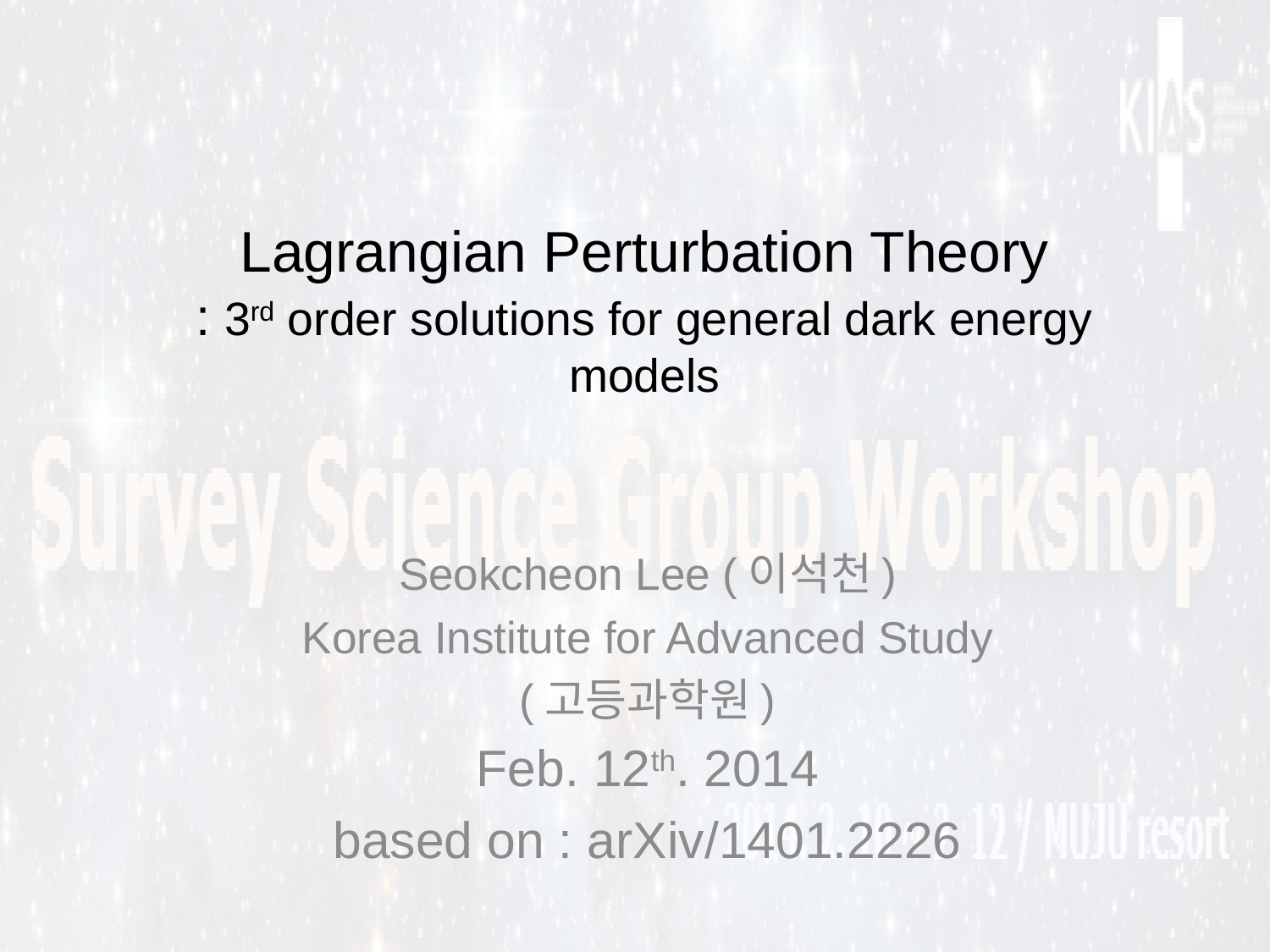

# Lagrangian Perturbation Theory : 3rd order solutions for general dark energy models
Seokcheon Lee (이석천)
Korea Institute for Advanced Study
(고등과학원)
Feb. 12th. 2014
based on : arXiv/1401.2226